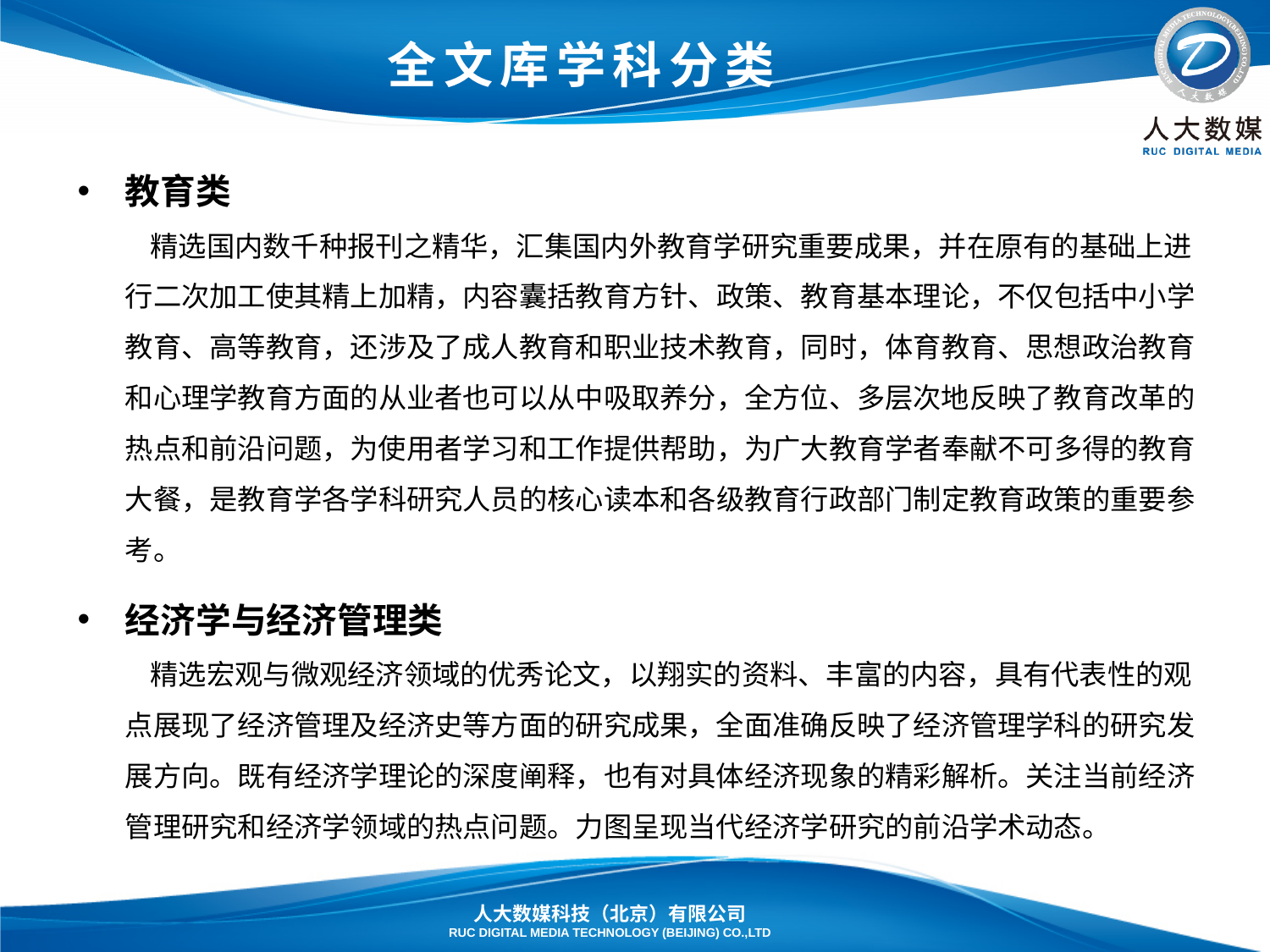

# 全文库学科分类
教育类
    精选国内数千种报刊之精华，汇集国内外教育学研究重要成果，并在原有的基础上进行二次加工使其精上加精，内容囊括教育方针、政策、教育基本理论，不仅包括中小学教育、高等教育，还涉及了成人教育和职业技术教育，同时，体育教育、思想政治教育和心理学教育方面的从业者也可以从中吸取养分，全方位、多层次地反映了教育改革的热点和前沿问题，为使用者学习和工作提供帮助，为广大教育学者奉献不可多得的教育大餐，是教育学各学科研究人员的核心读本和各级教育行政部门制定教育政策的重要参考。
经济学与经济管理类
    精选宏观与微观经济领域的优秀论文，以翔实的资料、丰富的内容，具有代表性的观点展现了经济管理及经济史等方面的研究成果，全面准确反映了经济管理学科的研究发展方向。既有经济学理论的深度阐释，也有对具体经济现象的精彩解析。关注当前经济管理研究和经济学领域的热点问题。力图呈现当代经济学研究的前沿学术动态。